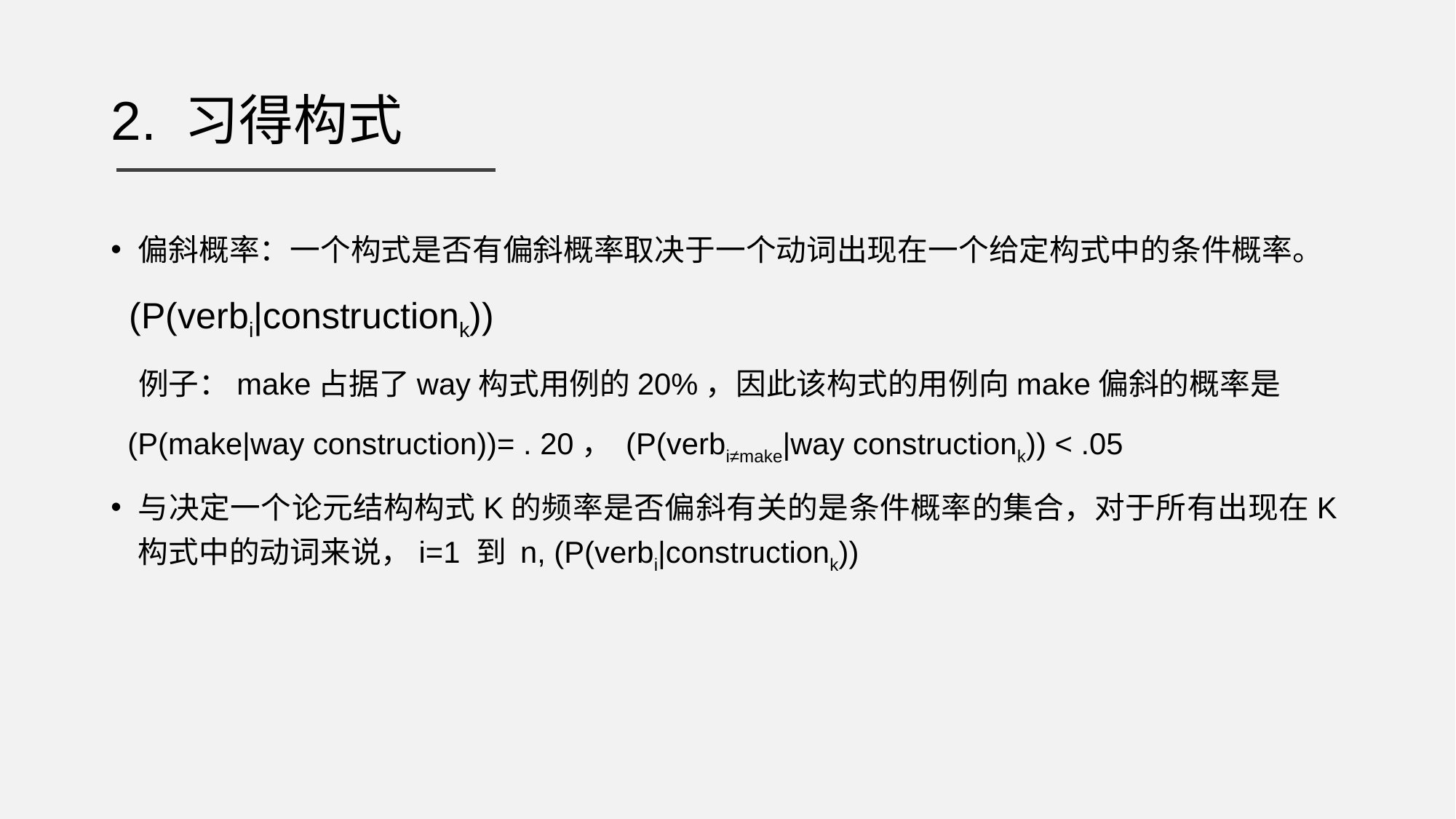

# 2. 习得构式
偏斜概率：一个构式是否有偏斜概率取决于一个动词出现在一个给定构式中的条件概率。
  (P(verbi|constructionk))
   例子：make占据了way构式用例的20%，因此该构式的用例向make偏斜的概率是
  (P(make|way construction))= . 20， (P(verbi≠make|way constructionk)) < .05
与决定一个论元结构构式K的频率是否偏斜有关的是条件概率的集合，对于所有出现在K构式中的动词来说，i=1 到 n, (P(verbi|constructionk))